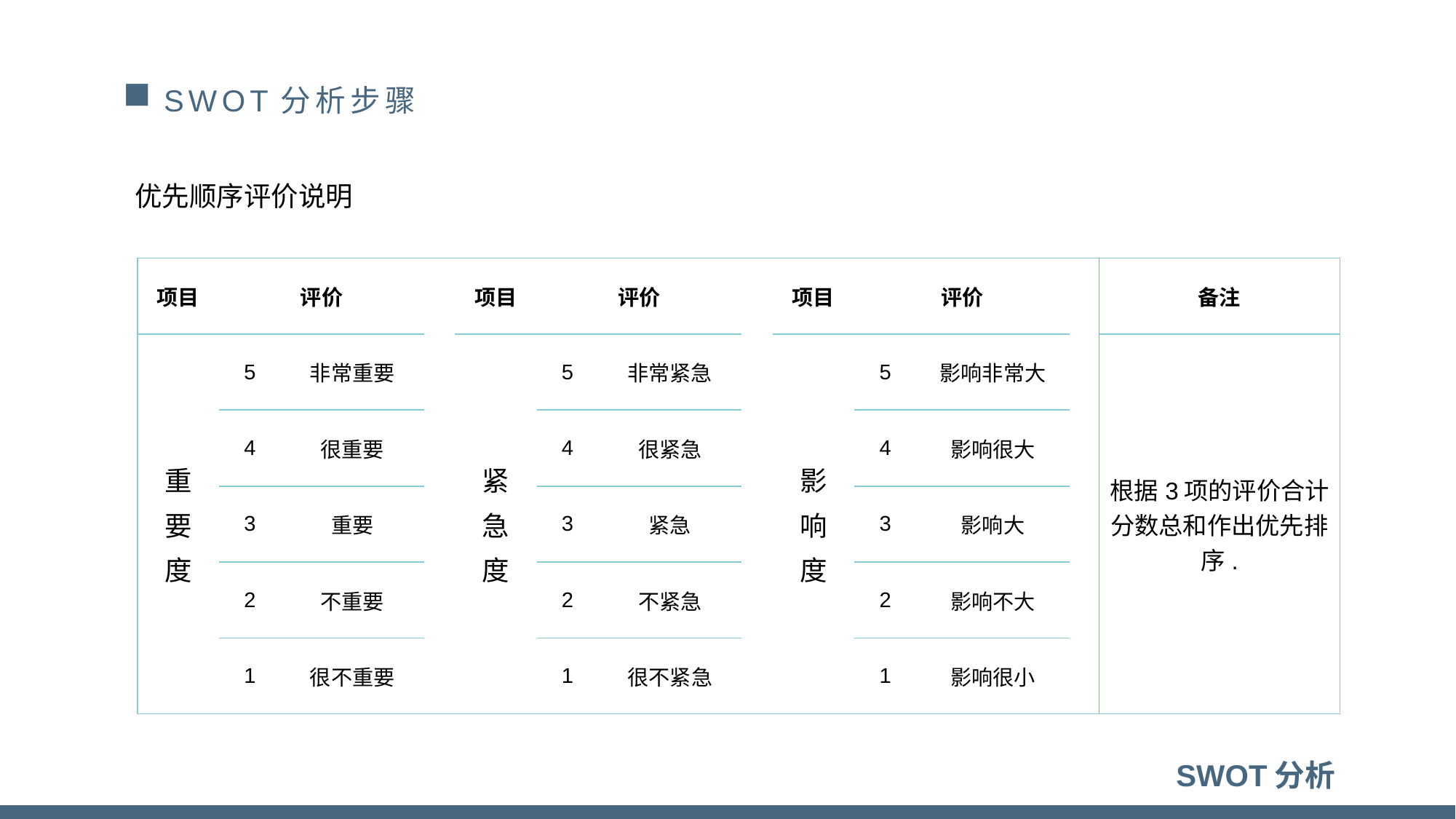

# SWOT分析步骤
优先顺序评价说明
| 项目 | 评价 |  |  | 项目 | 评价 |  |  | 项目 | 评价 |  |  | 备注 |
| --- | --- | --- | --- | --- | --- | --- | --- | --- | --- | --- | --- | --- |
| 重 要 度 | 5 | 非常重要 |  | 紧 急 度 | 5 | 非常紧急 |  | 影 响 度 | 5 | 影响非常大 |  | 根据3项的评价合计分数总和作出优先排序. |
|  | 4 | 很重要 |  |  | 4 | 很紧急 |  |  | 4 | 影响很大 |  |  |
|  | 3 | 重要 |  |  | 3 | 紧急 |  |  | 3 | 影响大 |  |  |
|  | 2 | 不重要 |  |  | 2 | 不紧急 |  |  | 2 | 影响不大 |  |  |
|  | 1 | 很不重要 |  |  | 1 | 很不紧急 |  |  | 1 | 影响很小 |  |  |